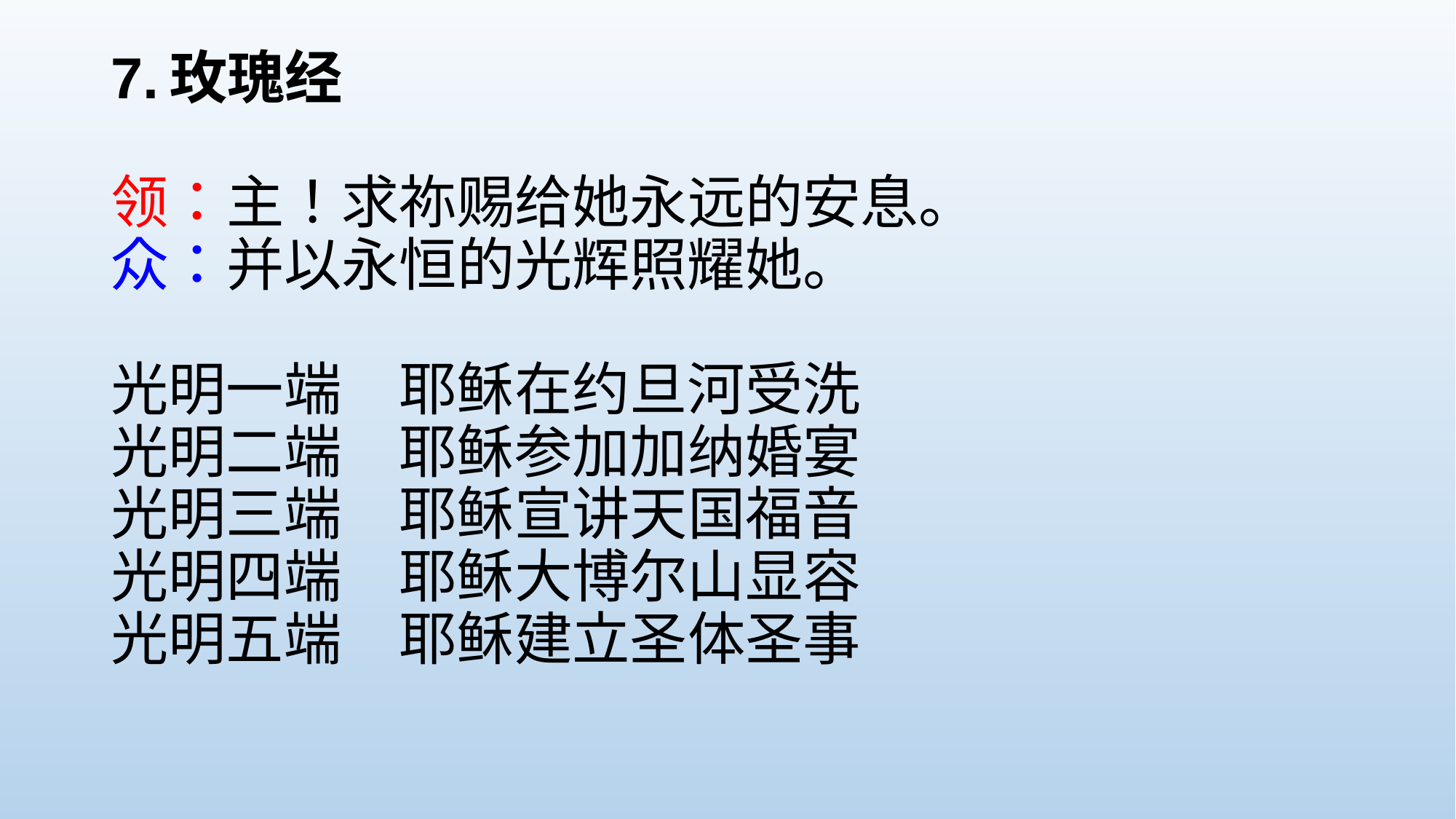

# 7.玫瑰经 领：主！求祢赐给她永远的安息。 众：并以永恒的光辉照耀她。 光明一端　耶稣在约旦河受洗 光明二端　耶稣参加加纳婚宴 光明三端　耶稣宣讲天国福音 光明四端　耶稣大博尔山显容 光明五端　耶稣建立圣体圣事